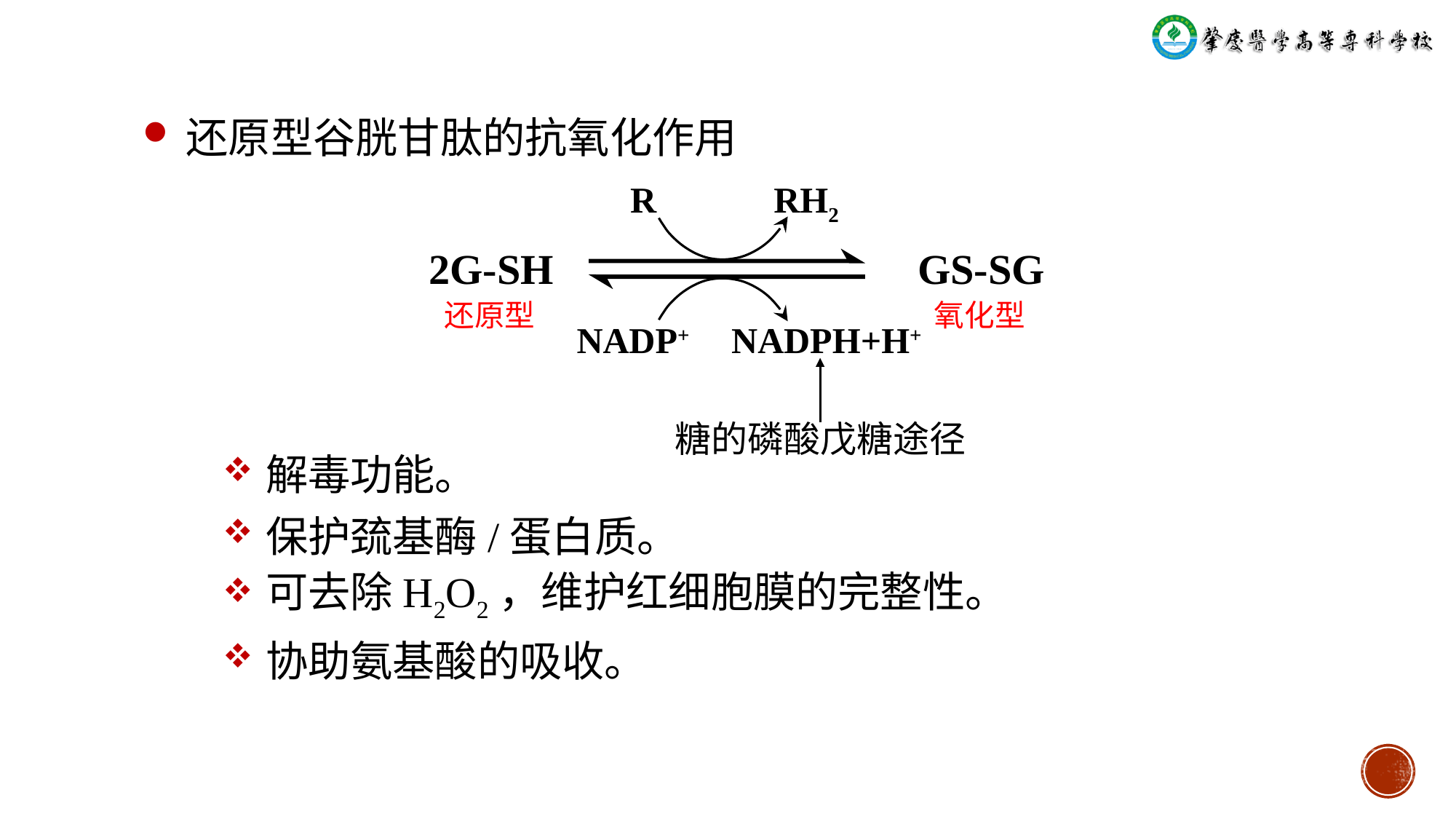

# 还原型谷胱甘肽的抗氧化作用
R
RH2

2G-SH
GS-SG

还原型
氧化型
NADP+
NADPH+H+
糖的磷酸戊糖途径
解毒功能。
保护巯基酶/蛋白质。
可去除H2O2，维护红细胞膜的完整性。
协助氨基酸的吸收。